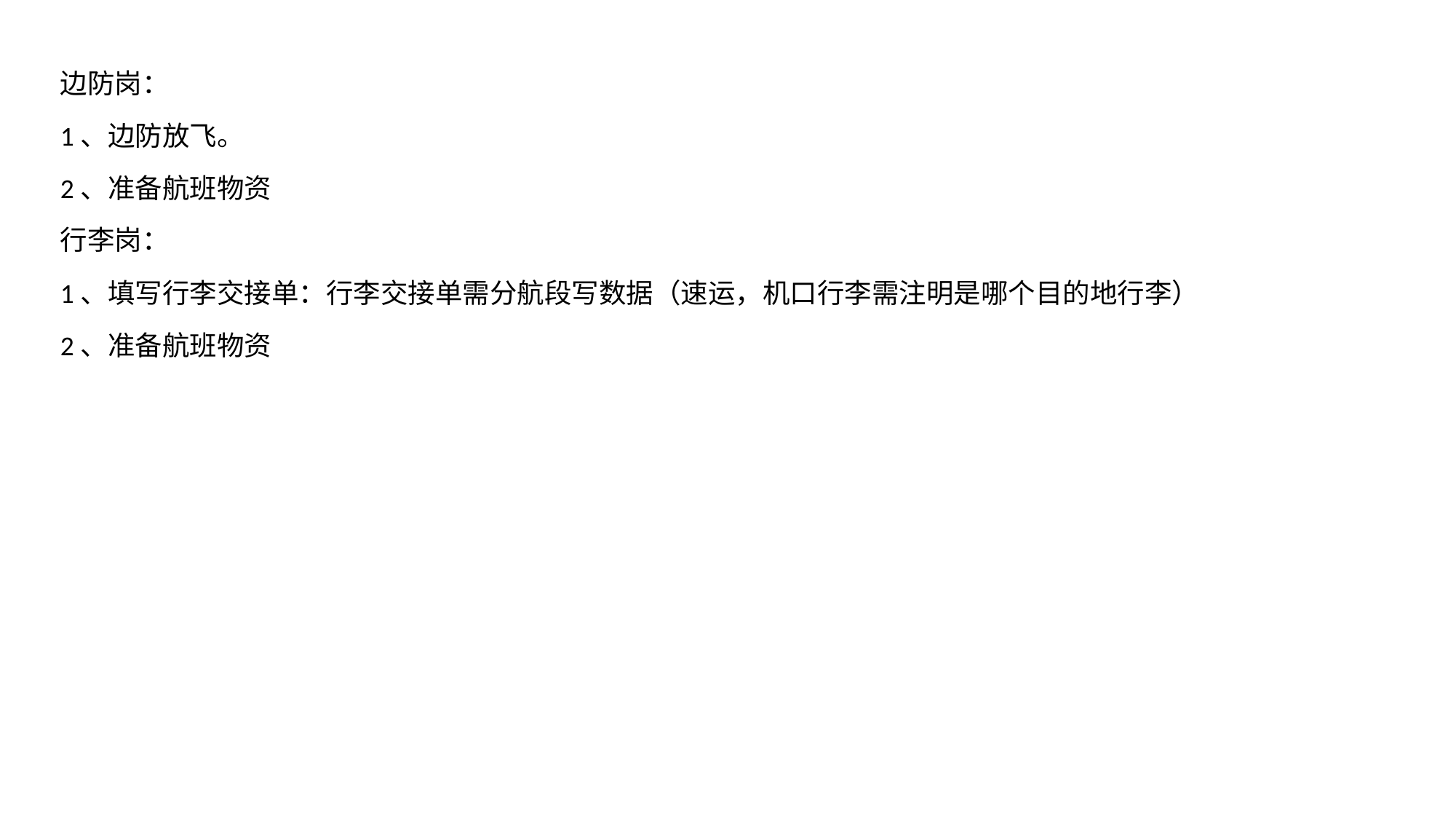

边防岗：
1、边防放飞。
2、准备航班物资
行李岗：
1、填写行李交接单：行李交接单需分航段写数据（速运，机口行李需注明是哪个目的地行李）
2、准备航班物资